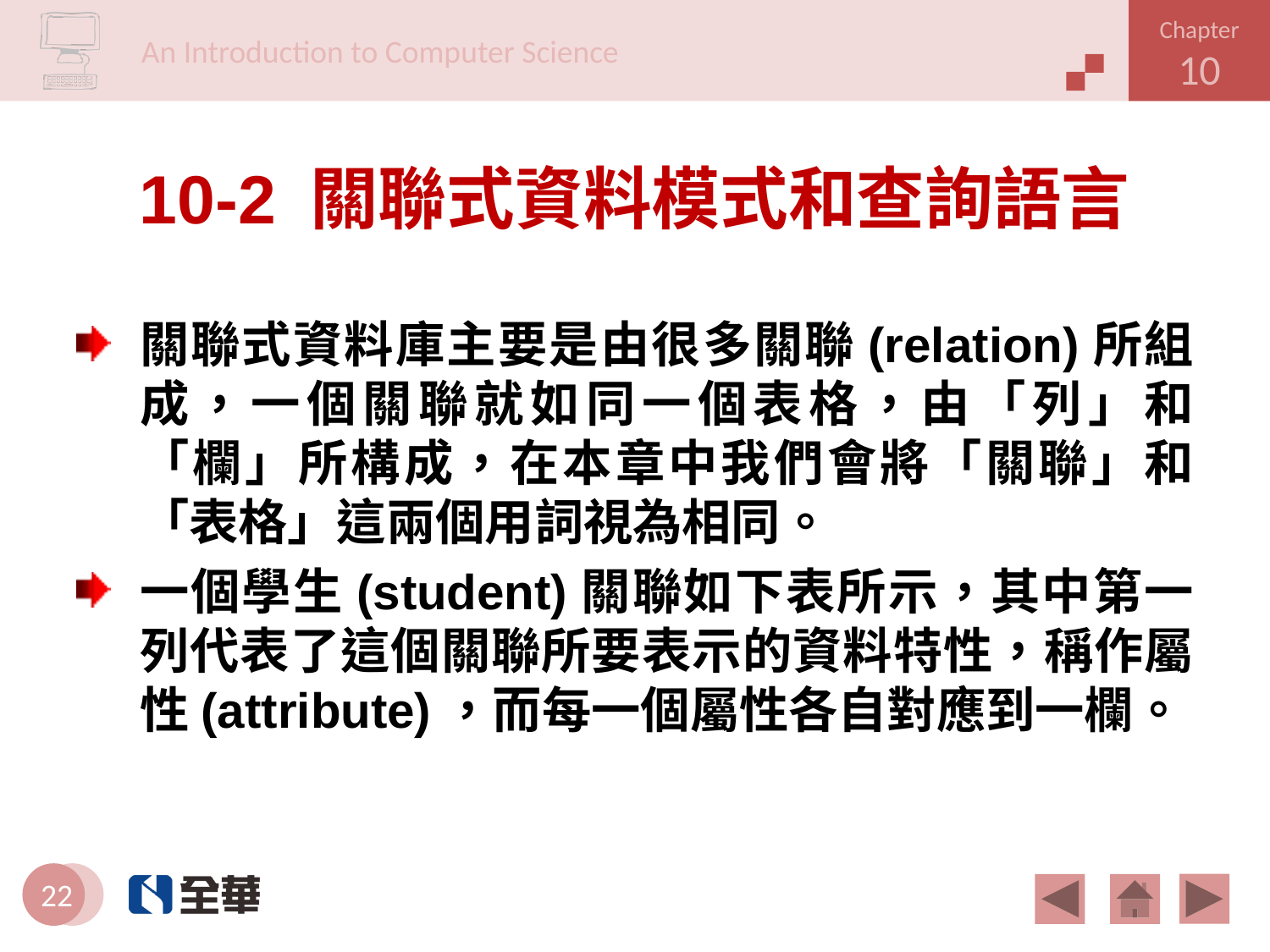

# 10-2 關聯式資料模式和查詢語言
關聯式資料庫主要是由很多關聯(relation)所組成，一個關聯就如同一個表格，由「列」和「欄」所構成，在本章中我們會將「關聯」和「表格」這兩個用詞視為相同。
一個學生(student)關聯如下表所示，其中第一列代表了這個關聯所要表示的資料特性，稱作屬性(attribute)，而每一個屬性各自對應到一欄。